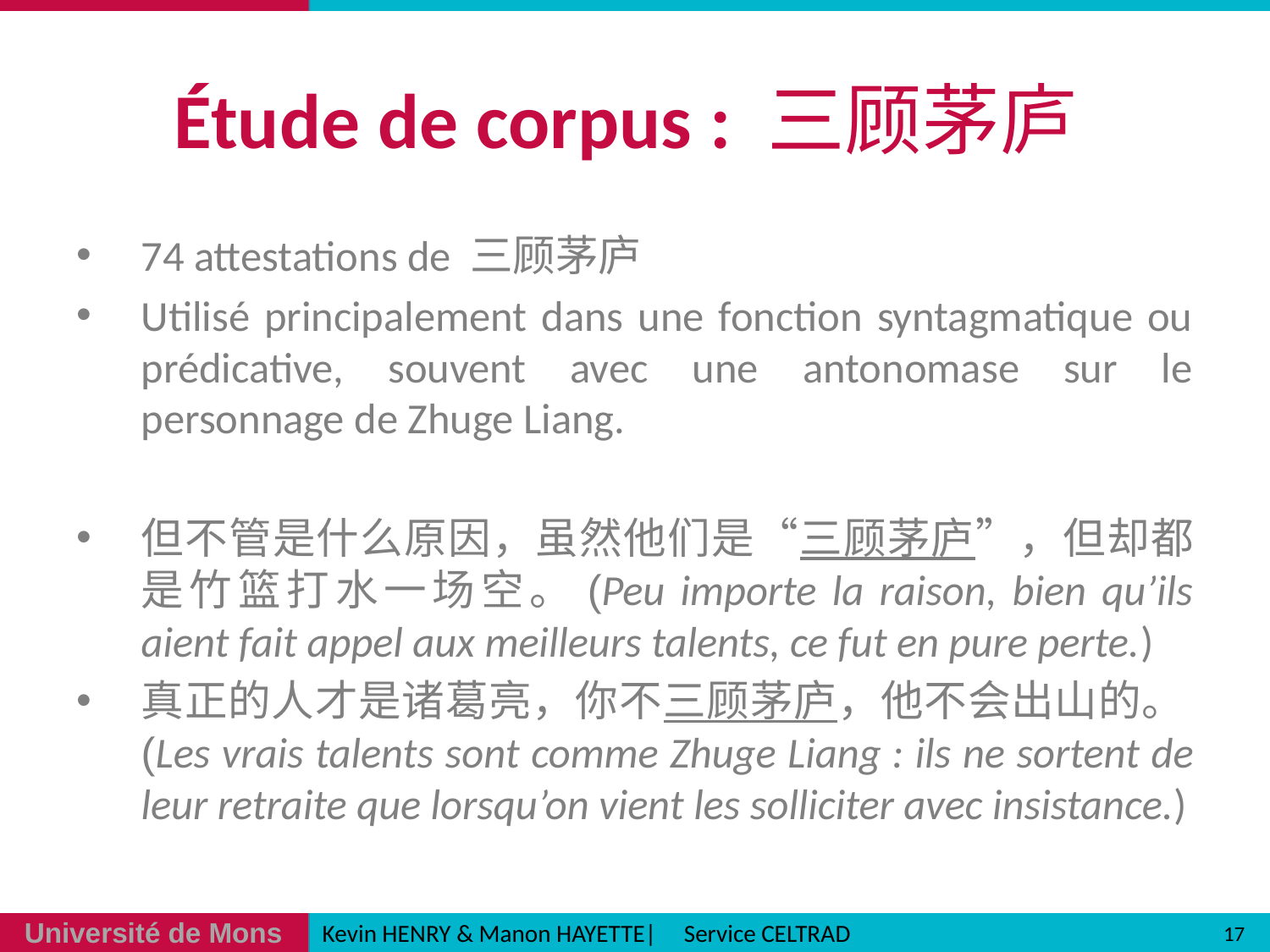

# Étude de corpus : 三顾茅庐
74 attestations de 三顾茅庐
Utilisé principalement dans une fonction syntagmatique ou prédicative, souvent avec une antonomase sur le personnage de Zhuge Liang.

但不管是什么原因，虽然他们是“三顾茅庐”，但却都是竹篮打水一场空。(Peu importe la raison, bien qu’ils aient fait appel aux meilleurs talents, ce fut en pure perte.)
真正的人才是诸葛亮，你不三顾茅庐，他不会出山的。(Les vrais talents sont comme Zhuge Liang : ils ne sortent de leur retraite que lorsqu’on vient les solliciter avec insistance.)

17
Kevin HENRY & Manon HAYETTE|     Service CELTRAD